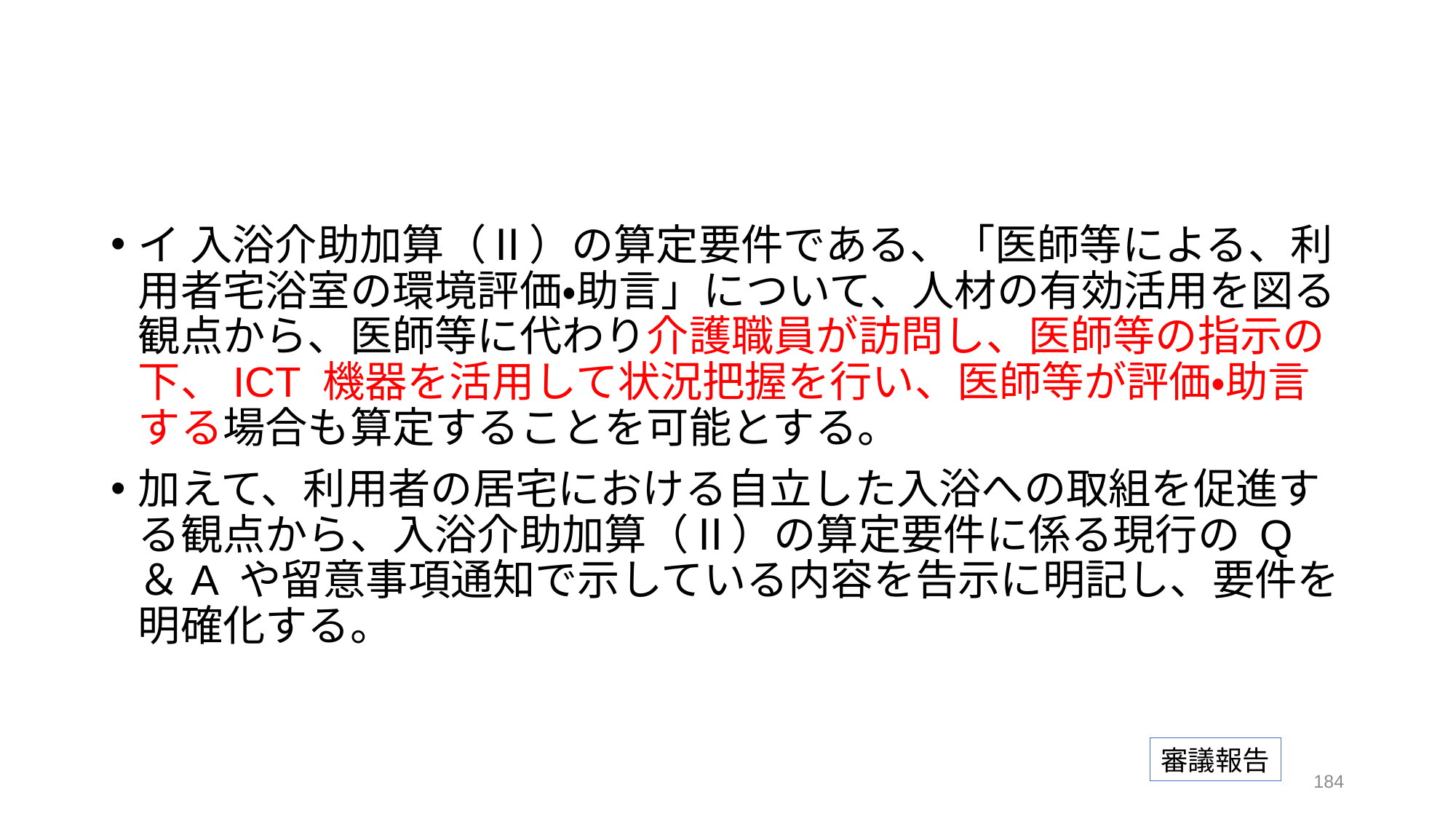

#
イ 入浴介助加算（Ⅱ）の算定要件である、「医師等による、利用者宅浴室の環境評価・助言」について、人材の有効活用を図る観点から、医師等に代わり介護職員が訪問し、医師等の指示の下、ICT 機器を活用して状況把握を行い、医師等が評価・助言する場合も算定することを可能とする。
加えて、利用者の居宅における自立した入浴への取組を促進する観点から、入浴介助加算（Ⅱ）の算定要件に係る現行の Q＆A や留意事項通知で示している内容を告示に明記し、要件を明確化する。
審議報告
184